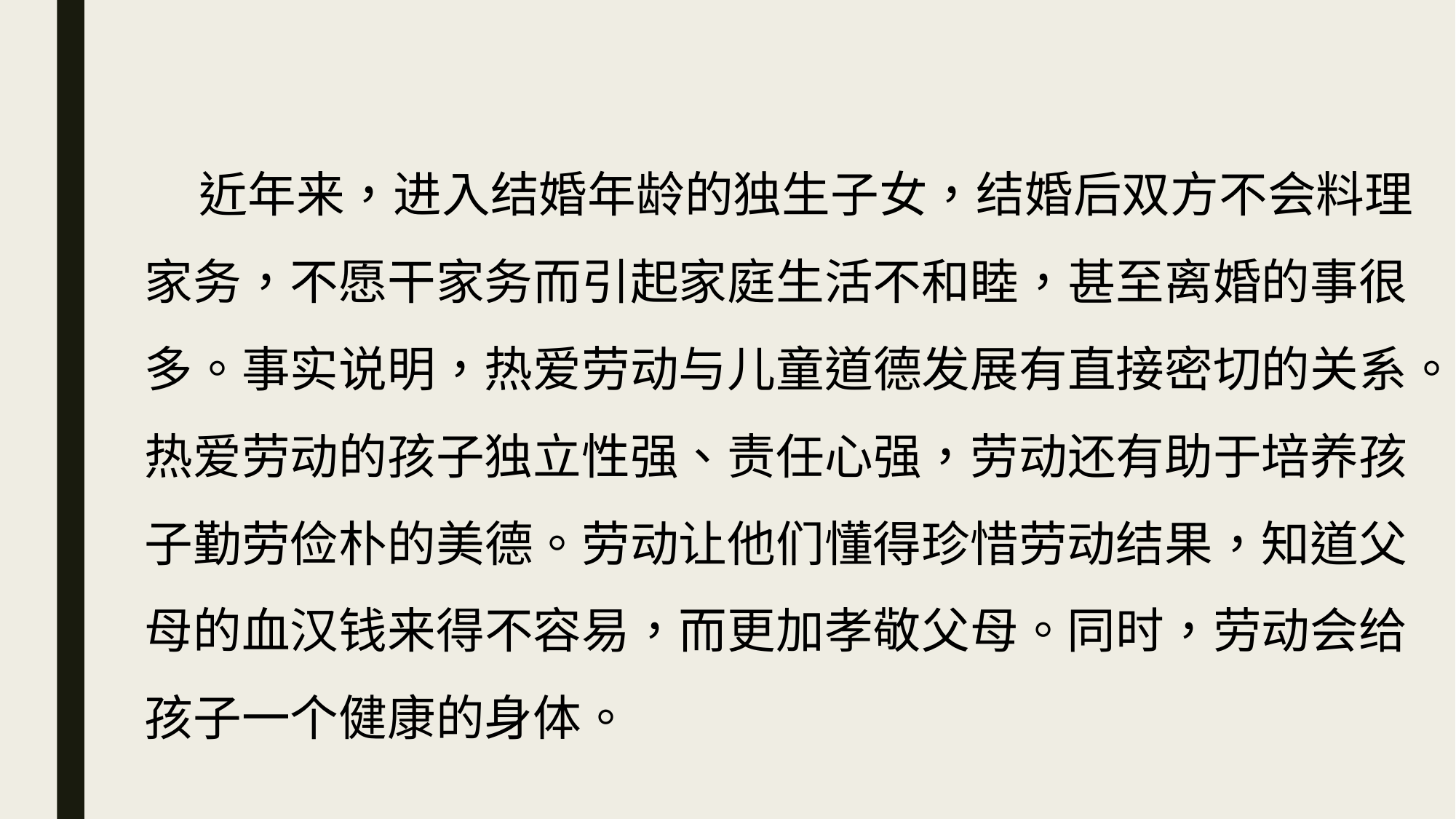

近年来，进入结婚年龄的独生子女，结婚后双方不会料理家务，不愿干家务而引起家庭生活不和睦，甚至离婚的事很多。事实说明，热爱劳动与儿童道德发展有直接密切的关系。热爱劳动的孩子独立性强、责任心强，劳动还有助于培养孩子勤劳俭朴的美德。劳动让他们懂得珍惜劳动结果，知道父母的血汉钱来得不容易，而更加孝敬父母。同时，劳动会给孩子一个健康的身体。